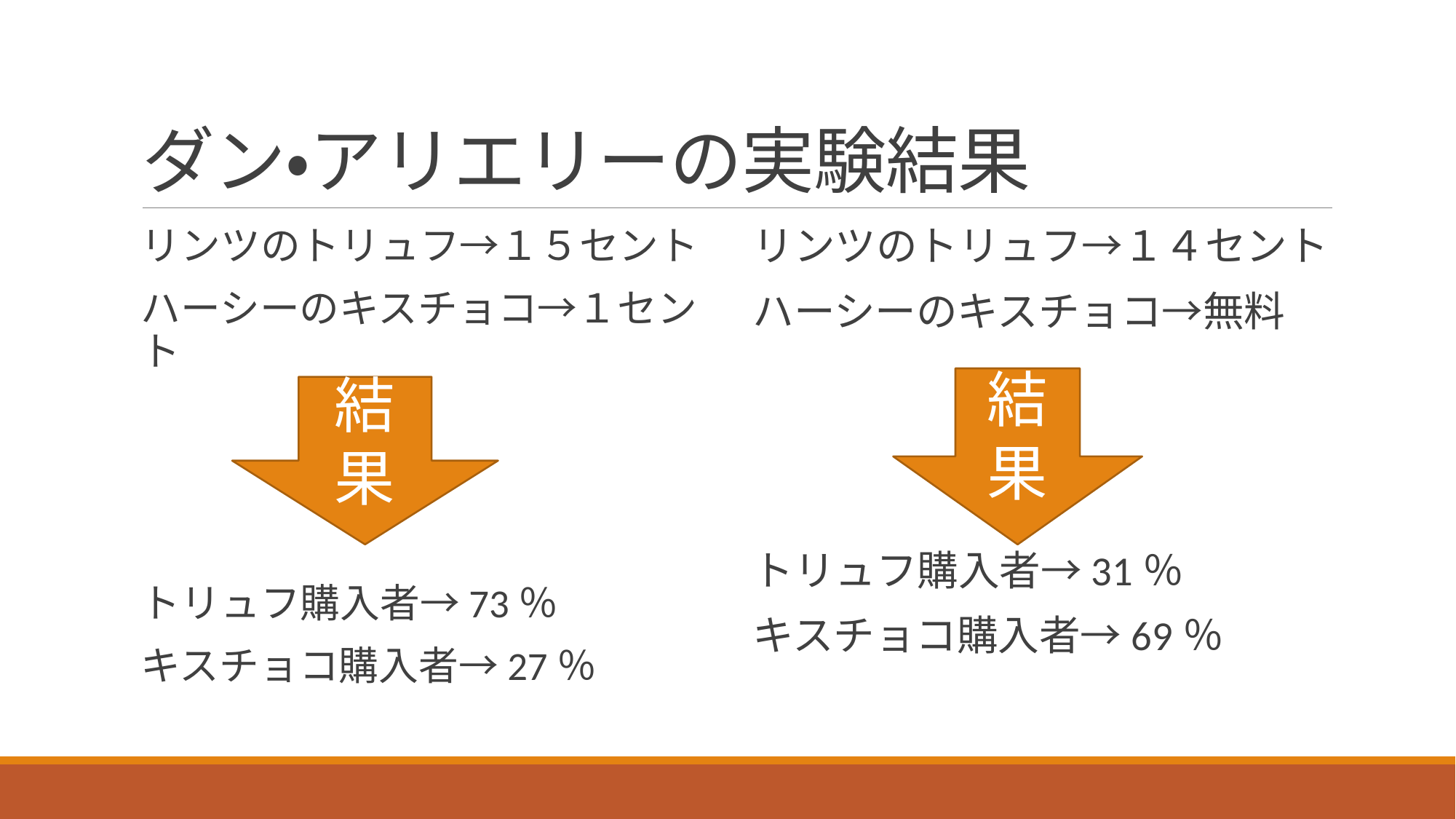

# ダン・アリエリーの実験結果
リンツのトリュフ→１５セント
ハーシーのキスチョコ→１セント

トリュフ購入者→73％
キスチョコ購入者→27％
リンツのトリュフ→１４セント
ハーシーのキスチョコ→無料

トリュフ購入者→31％
キスチョコ購入者→69％
結果
結果